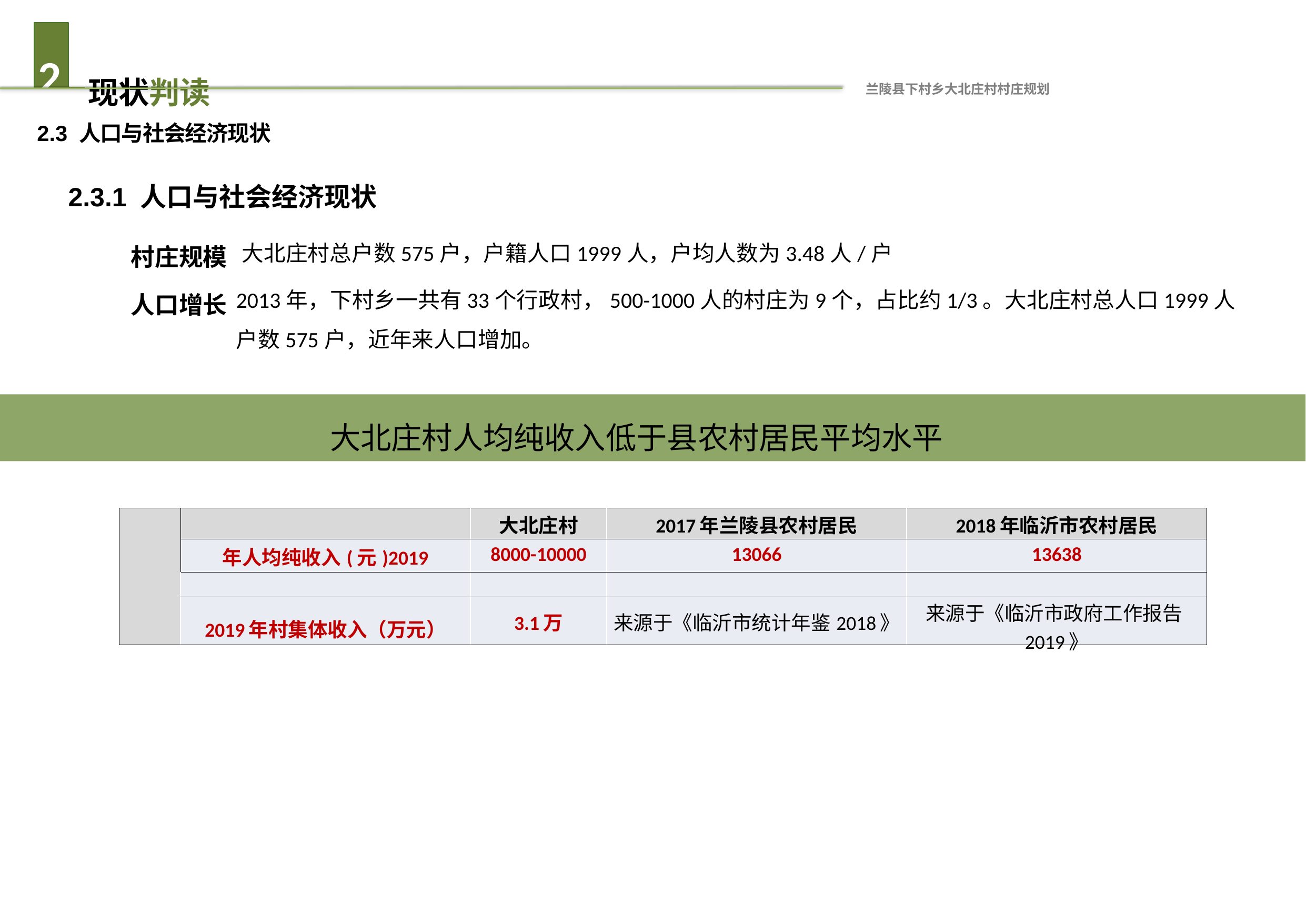

# 2	现状判读
兰陵县下村乡大北庄村村庄规划

2.3 人口与社会经济现状
2.3.1 人口与社会经济现状
大北庄村总户数575户，户籍人口1999人，户均人数为3.48人/户
村庄规模
2013年，下村乡一共有33个行政村，500-1000人的村庄为9个，占比约1/3。大北庄村总人口1999人户数575户，近年来人口增加。
人口增长
                                                                       大北庄村人均纯收入低于县农村居民平均水平
|  |  | 大北庄村 | 2017年兰陵县农村居民 | 2018年临沂市农村居民 |
| --- | --- | --- | --- | --- |
|  | 年人均纯收入(元)2019 | 8000-10000 | 13066 | 13638 |
|  |  |  |  |  |
|  | 2019年村集体收入（万元） | 3.1万 | 来源于《临沂市统计年鉴2018》 | 来源于《临沂市政府工作报告2019》 |